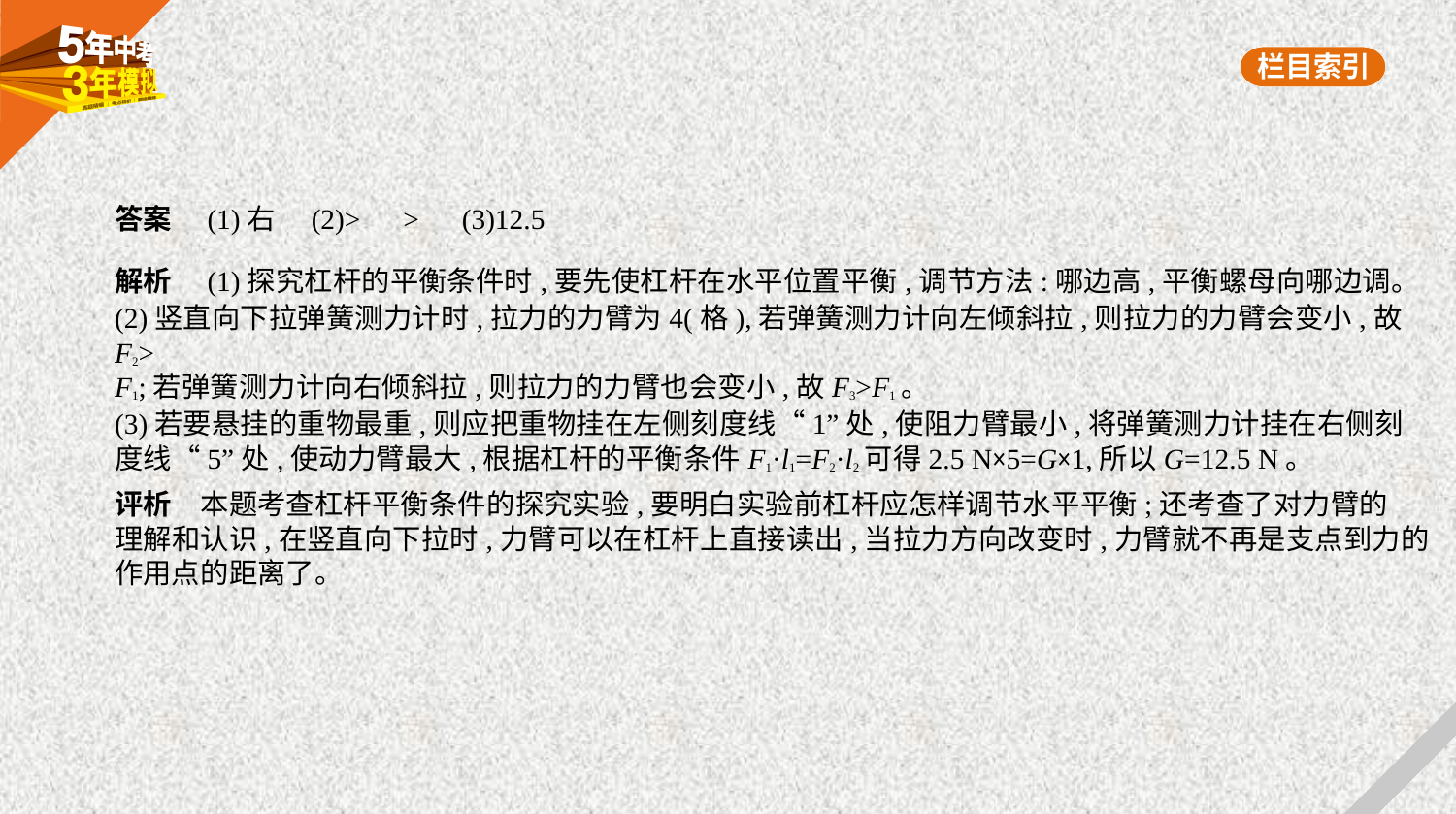

答案　(1)右　(2)>　>　(3)12.5
解析　(1)探究杠杆的平衡条件时,要先使杠杆在水平位置平衡,调节方法:哪边高,平衡螺母向哪边调。
(2)竖直向下拉弹簧测力计时,拉力的力臂为4(格),若弹簧测力计向左倾斜拉,则拉力的力臂会变小,故F2>
F1;若弹簧测力计向右倾斜拉,则拉力的力臂也会变小,故F3>F1。
(3)若要悬挂的重物最重,则应把重物挂在左侧刻度线“1”处,使阻力臂最小,将弹簧测力计挂在右侧刻
度线“5”处,使动力臂最大,根据杠杆的平衡条件F1·l1=F2·l2可得2.5 N×5=G×1,所以G=12.5 N。
评析　本题考查杠杆平衡条件的探究实验,要明白实验前杠杆应怎样调节水平平衡;还考查了对力臂的
理解和认识,在竖直向下拉时,力臂可以在杠杆上直接读出,当拉力方向改变时,力臂就不再是支点到力的
作用点的距离了。